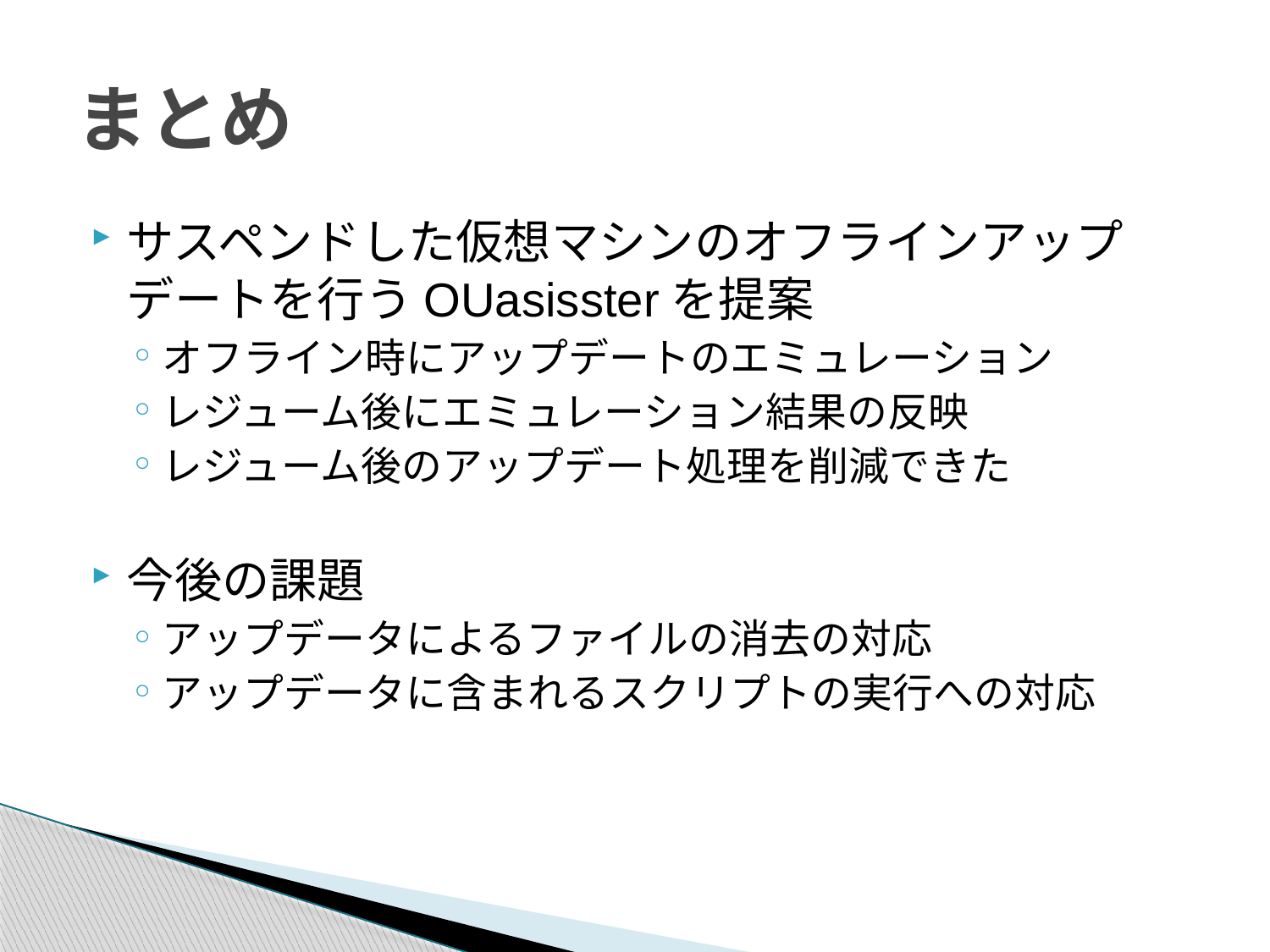

# まとめ
サスペンドした仮想マシンのオフラインアップデートを行うOUasissterを提案
オフライン時にアップデートのエミュレーション
レジューム後にエミュレーション結果の反映
レジューム後のアップデート処理を削減できた

今後の課題
アップデータによるファイルの消去の対応
アップデータに含まれるスクリプトの実行への対応